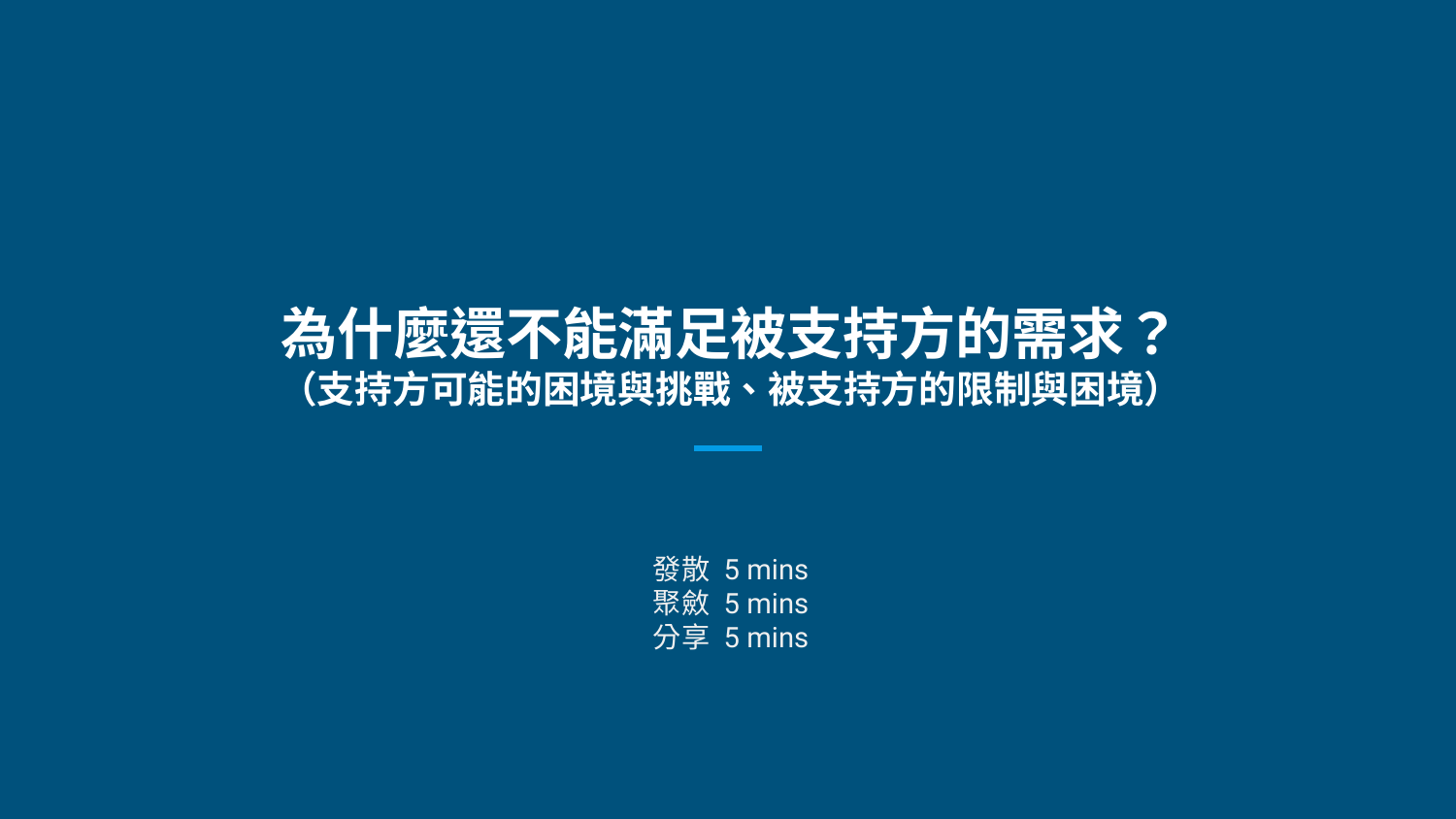

# 為什麼還不能滿足被支持方的需求？
（支持方可能的困境與挑戰、被支持方的限制與困境）
發散 5 mins
聚斂 5 mins
分享 5 mins